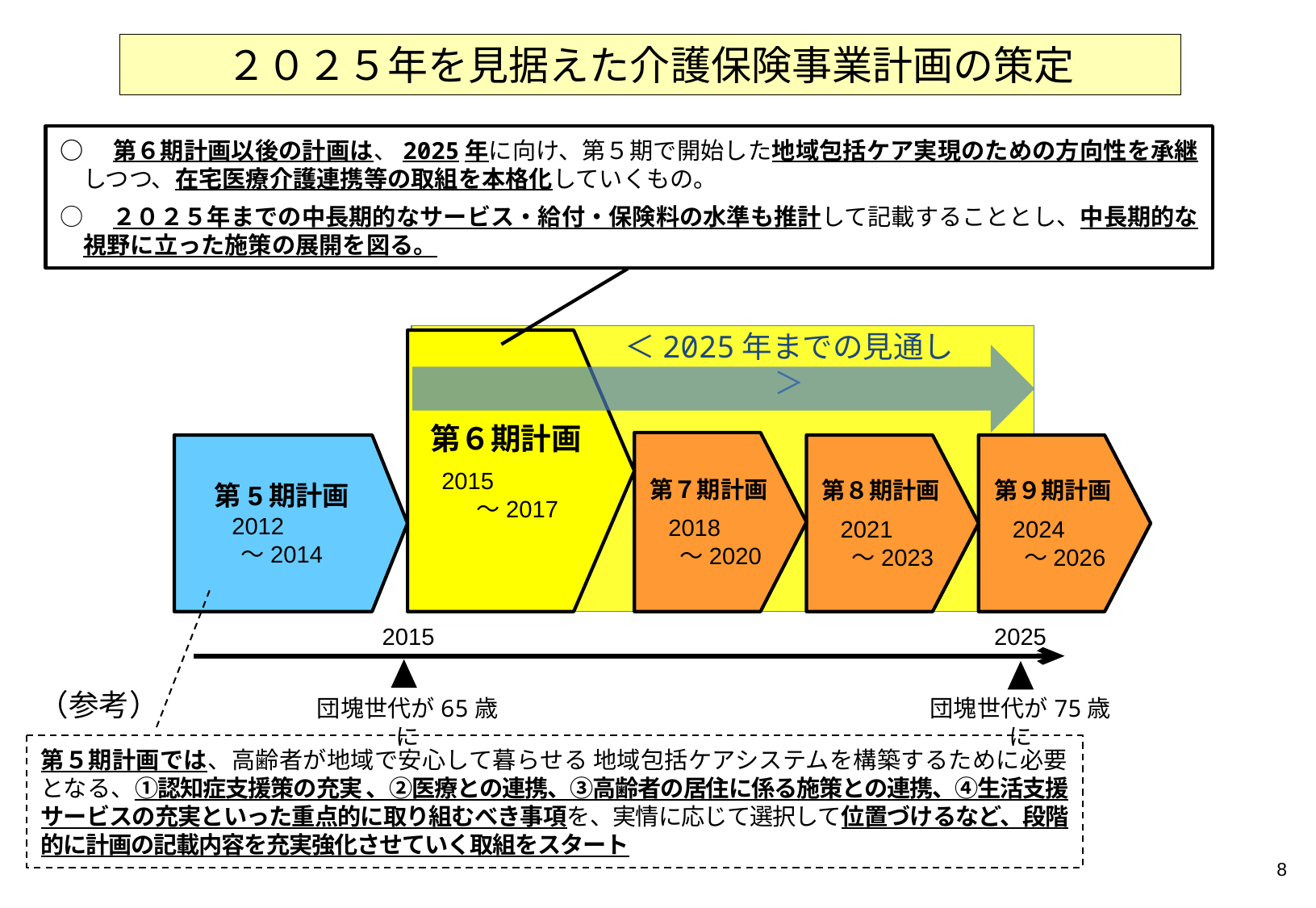

２０２５年を見据えた介護保険事業計画の策定
○　第６期計画以後の計画は、2025年に向け、第５期で開始した地域包括ケア実現のための方向性を承継しつつ、在宅医療介護連携等の取組を本格化していくもの。
○　２０２５年までの中長期的なサービス・給付・保険料の水準も推計して記載することとし、中長期的な視野に立った施策の展開を図る。
＜2025年までの見通し＞

第６期計画
　2015
　～2017

第７期計画
　2018
　～2020
第5期計画
　　2012
～2014
第８期計画
　2021
　～2023
第９期計画
　2024
　～2026
2015
2025

団塊世代が65歳に
団塊世代が75歳に
（参考）
第５期計画では、高齢者が地域で安心して暮らせる 地域包括ケアシステムを構築するために必要となる、①認知症支援策の充実 、②医療との連携、③高齢者の居住に係る施策との連携、④生活支援サービスの充実といった重点的に取り組むべき事項を、実情に応じて選択して位置づけるなど、段階的に計画の記載内容を充実強化させていく取組をスタート

8